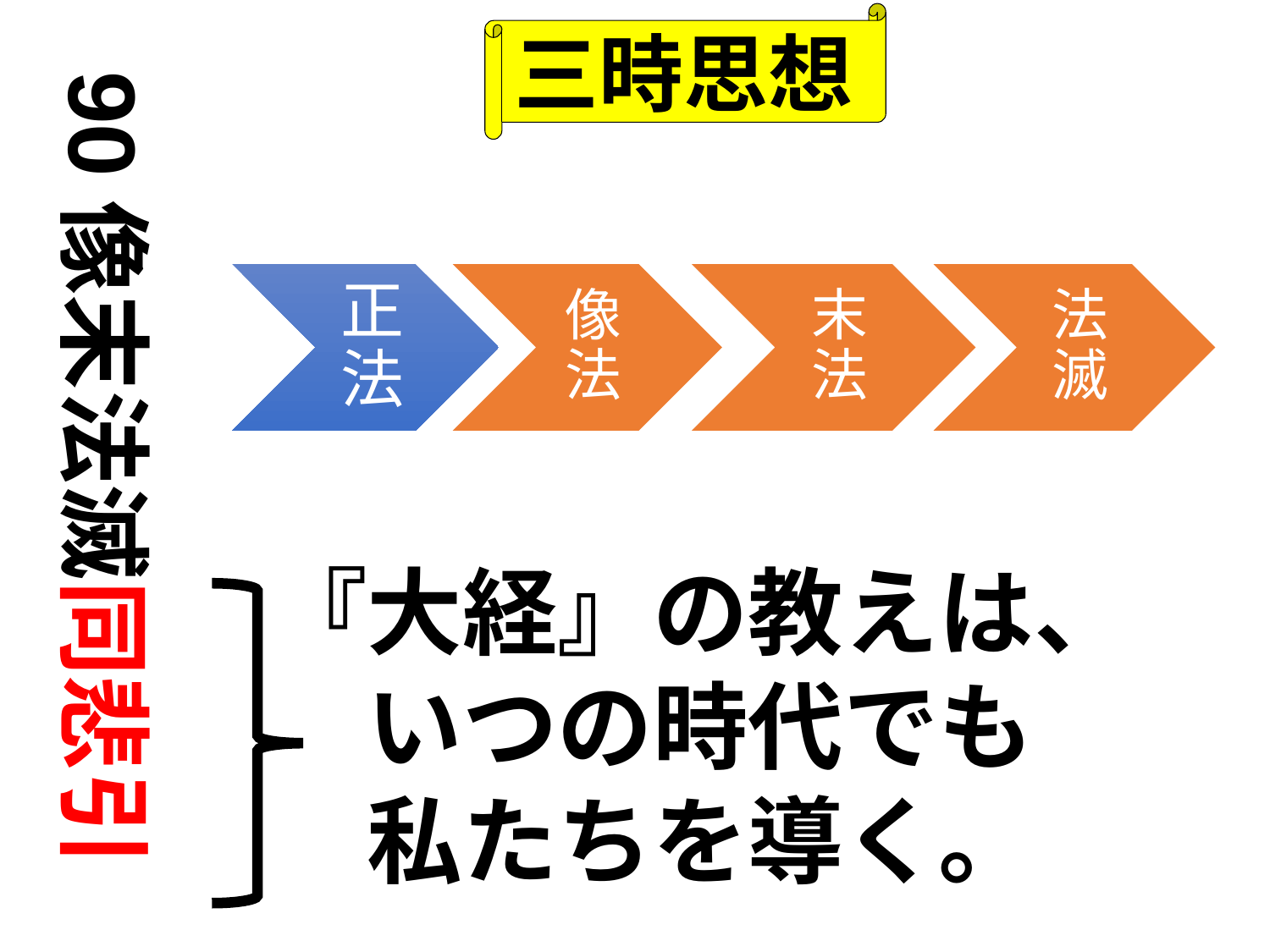

三時思想
90像末法滅同悲引
正法
像法
末法
法滅
『大経』の教えは、
いつの時代でも
私たちを導く。